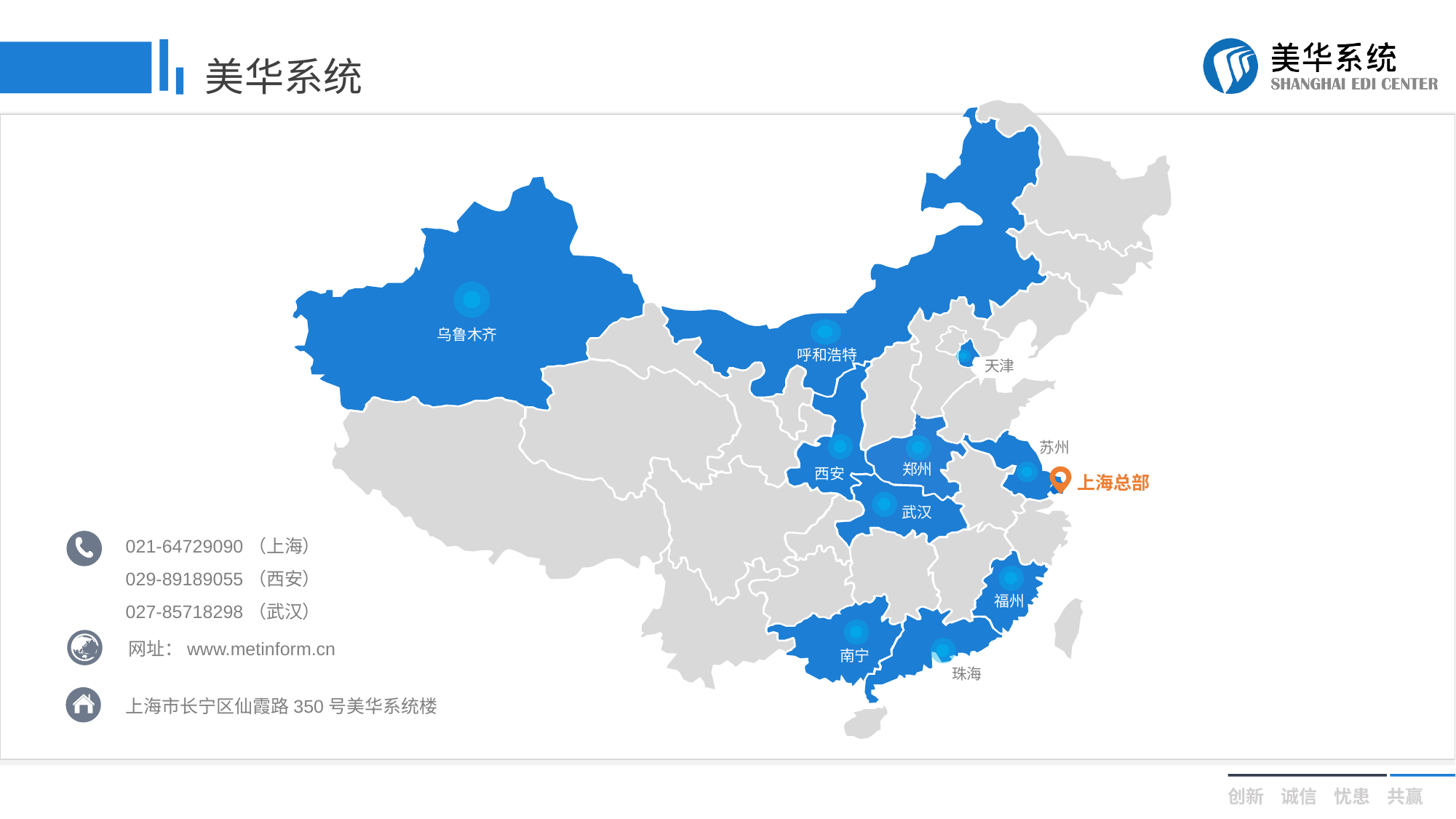

美华系统

乌鲁木齐

呼和浩特

天津

苏州

郑州

西安

上海总部

武汉

福州

南宁
珠海

021-64729090（上海）
029-89189055（西安）
027-85718298（武汉）

 网址：www.metinform.cn

 上海市长宁区仙霞路350号美华系统楼